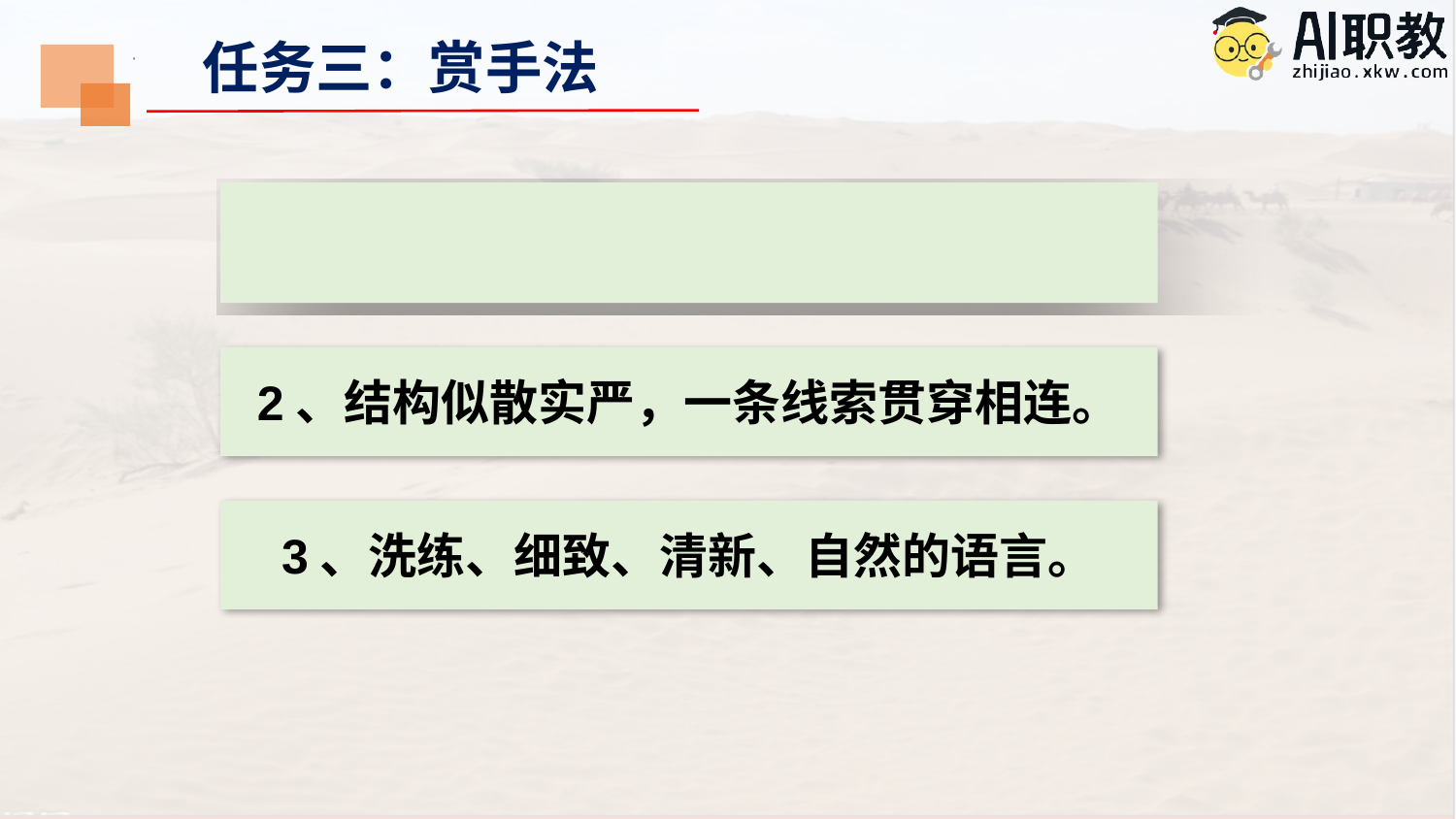

任务三：赏手法

1、选材恰当，中心推出。“以小见大”。
2、结构似散实严，一条线索贯穿相连。
3、洗练、细致、清新、自然的语言。